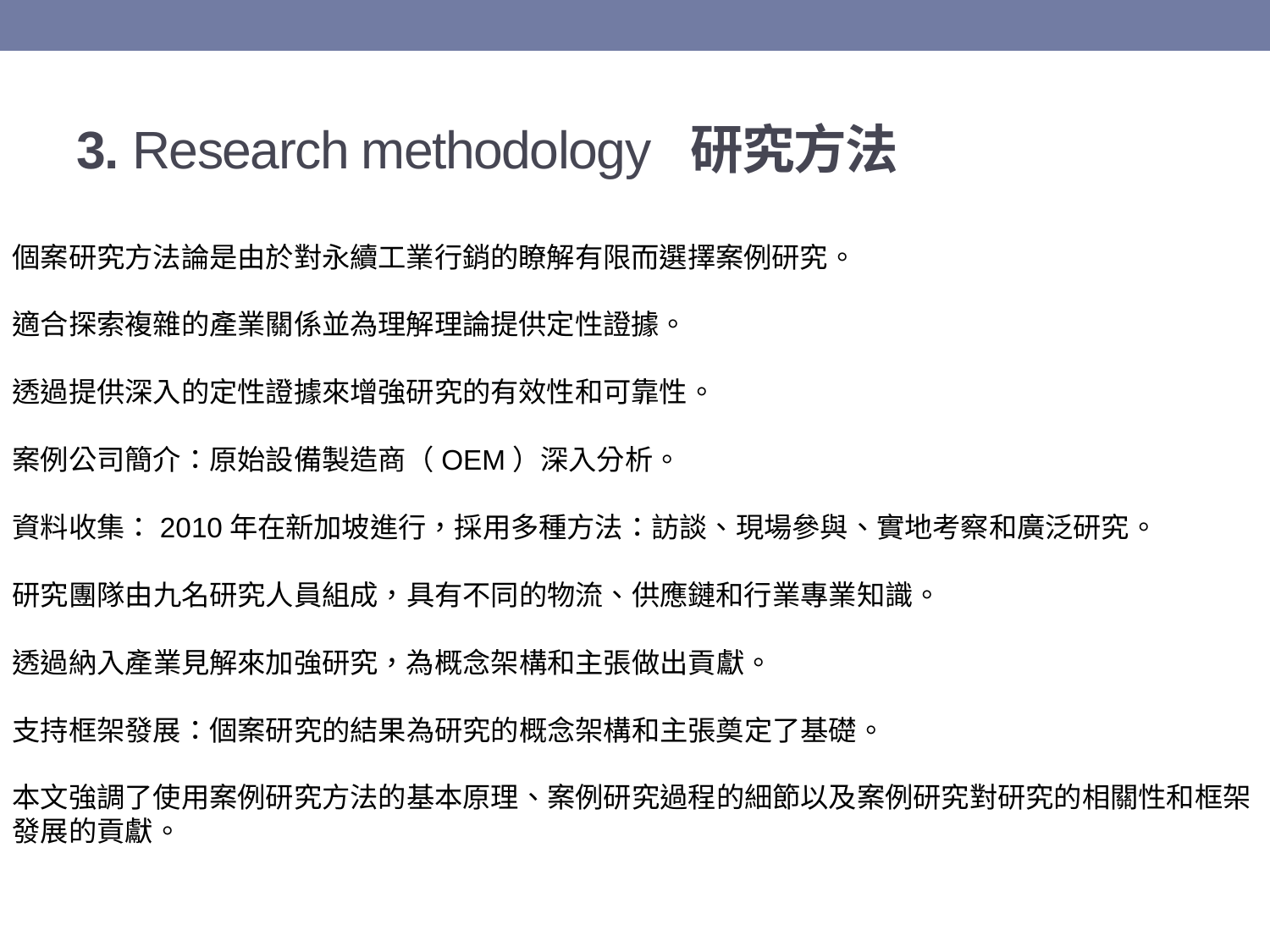

# 3. Research methodology  研究方法
個案研究方法論是由於對永續工業行銷的瞭解有限而選擇案例研究。

適合探索複雜的產業關係並為理解理論提供定性證據。

透過提供深入的定性證據來增強研究的有效性和可靠性。

案例公司簡介：原始設備製造商（OEM）深入分析。

資料收集：2010年在新加坡進行，採用多種方法：訪談、現場參與、實地考察和廣泛研究。

研究團隊由九名研究人員組成，具有不同的物流、供應鏈和行業專業知識。

透過納入產業見解來加強研究，為概念架構和主張做出貢獻。

支持框架發展：個案研究的結果為研究的概念架構和主張奠定了基礎。

本文強調了使用案例研究方法的基本原理、案例研究過程的細節以及案例研究對研究的相關性和框架發展的貢獻。